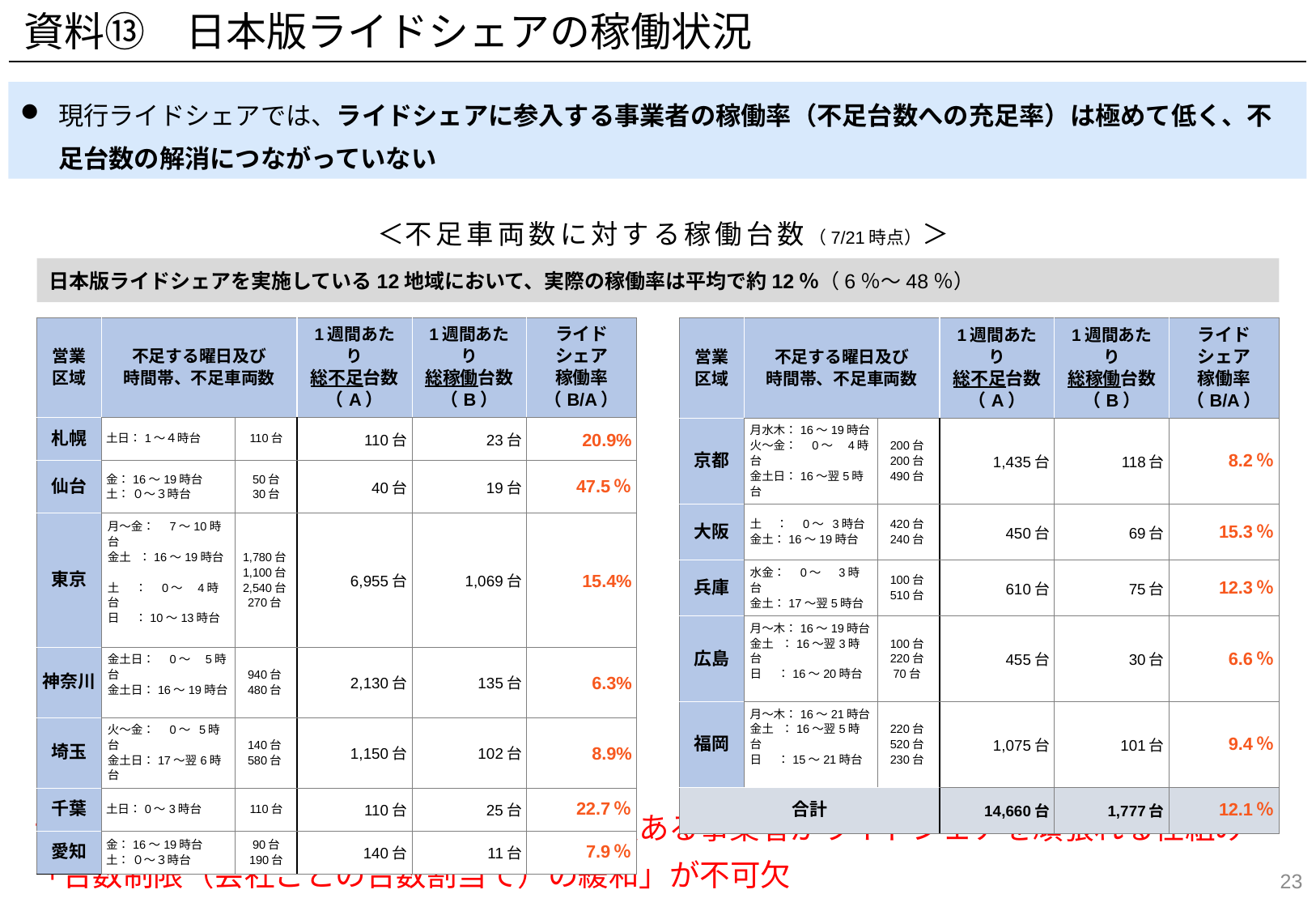

資料⑬　日本版ライドシェアの稼働状況
現行ライドシェアでは、ライドシェアに参入する事業者の稼働率（不足台数への充足率）は極めて低く、不足台数の解消につながっていない
＜不足車両数に対する稼働台数（7/21時点）＞
日本版ライドシェアを実施している12地域において、実際の稼働率は平均で約12％（6％～48％）
| 営業 区域 | 不足する曜日及び 時間帯、不足車両数 | 不足車両数 | 1週間あたり 総不足台数（A） | 1週間あたり 総稼働台数（B） | ライドシェア 稼働率 （B/A） |
| --- | --- | --- | --- | --- | --- |
| 札幌 | 土日：1～４時台 | 110台 | 110台 | 23台 | 20.9% |
| 仙台 | 金：16～19時台 土： ０～３時台 | 50台 30台 | 40台 | 19台 | 47.5％ |
| 東京 | 月～金：　7～10時台 金土 ：16～19時台　 土 ：　0～　4時台　 日 ：10～13時台 | 1,780台 1,100台 2,540台 270台 | 6,955台 | 1,069台 | 15.4% |
| 神奈川 | 金土日：　0～　5時台 金土日：16～19時台 | 940台 480台 | 2,130台 | 135台 | 6.3% |
| 埼玉 | 火～金：　0～ 5時台 金土日：17～翌6時台 | 140台 580台 | 1,150台 | 102台 | 8.9% |
| 千葉 | 土日：0～3時台 | 110台 | 110台 | 25台 | 22.7％ |
| 愛知 | 金：16～19時台 土： ０～３時台 | 90台 190台 | 140台 | 11台 | 7.9％ |
| 営業 区域 | 不足する曜日及び 時間帯、不足車両数 | 不足車両数 | 1週間あたり 総不足台数（A） | 1週間あたり 総稼働台数（B） | ライドシェア 稼働率 （B/A） |
| --- | --- | --- | --- | --- | --- |
| 京都 | 月水木：16～19時台 火～金：　0～　4時台 金土日：16～翌5時台 | 200台 200台 490台 | 1,435台 | 118台 | 8.2％ |
| 大阪 | 土　 ：　0～ 3時台 金土：16～19時台 | 420台 240台 | 450台 | 69台 | 15.3％ |
| 兵庫 | 水金：　0～　 3時台 金土：17～翌5時台 | 100台 510台 | 610台 | 75台 | 12.3％ |
| 広島 | 月～木：16～19時台 金土 ：16～翌3時台　 日 ：16～20時台 | 100台 220台 70台 | 455台 | 30台 | 6.6％ |
| 福岡 | 月～木：16～21時台 金土 ：16～翌5時台　 日 ：15～21時台 | 220台 520台 230台 | 1,075台 | 101台 | 9.4％ |
| 合計 |  |  | 14,660台 | 1,777台 | 12.1％ |
ライドシェア稼働率の上昇に向けては、意欲ある事業者がライドシェアを頑張れる仕組み「台数制限（会社ごとの台数割当て）の緩和」が不可欠
23